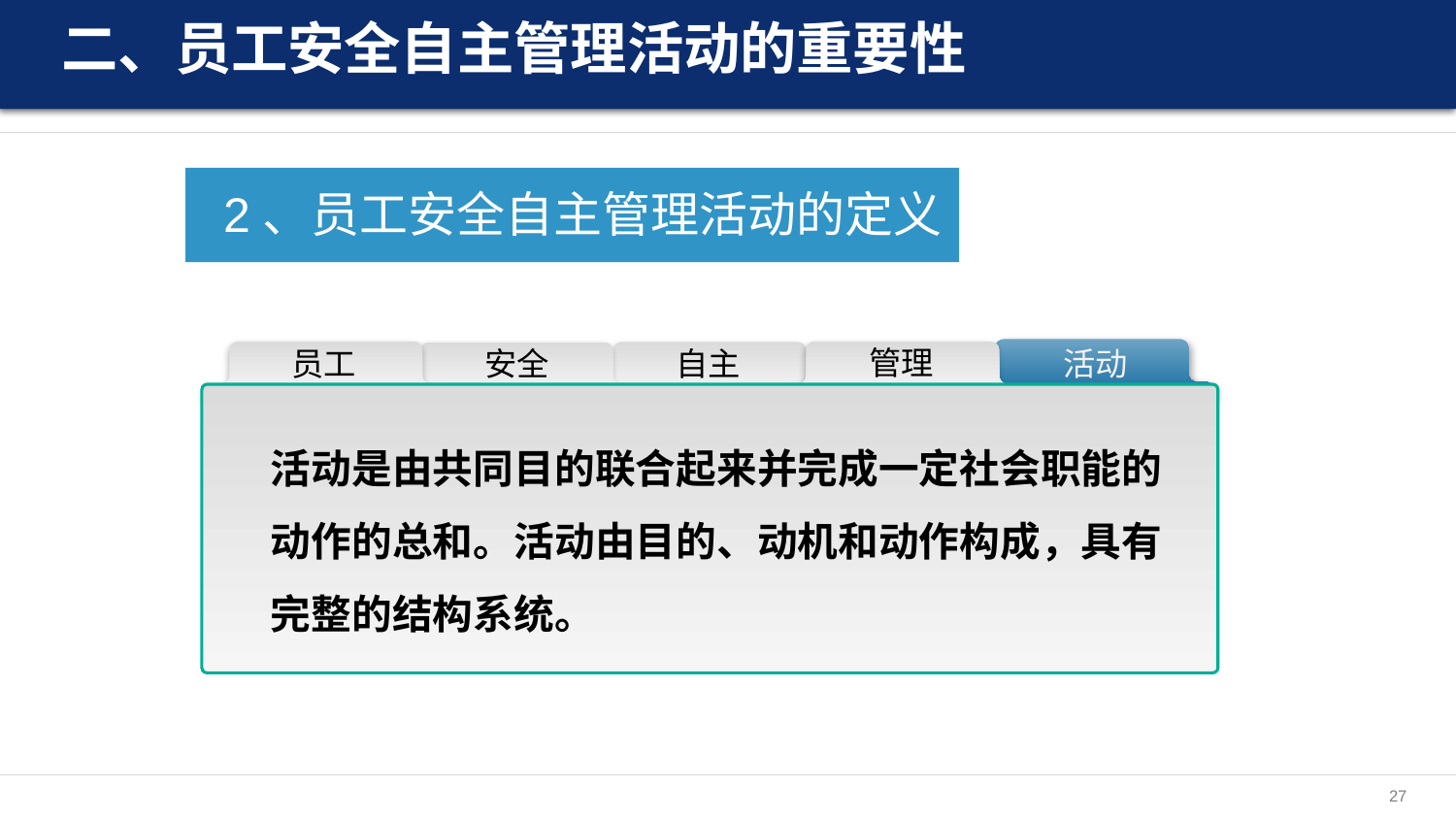

二、员工安全自主管理活动的重要性

2、员工安全自主管理活动的定义

管理
员工
安全

自主
活动

活动是由共同目的联合起来并完成一定社会职能的动作的总和。活动由目的、动机和动作构成，具有完整的结构系统。
27